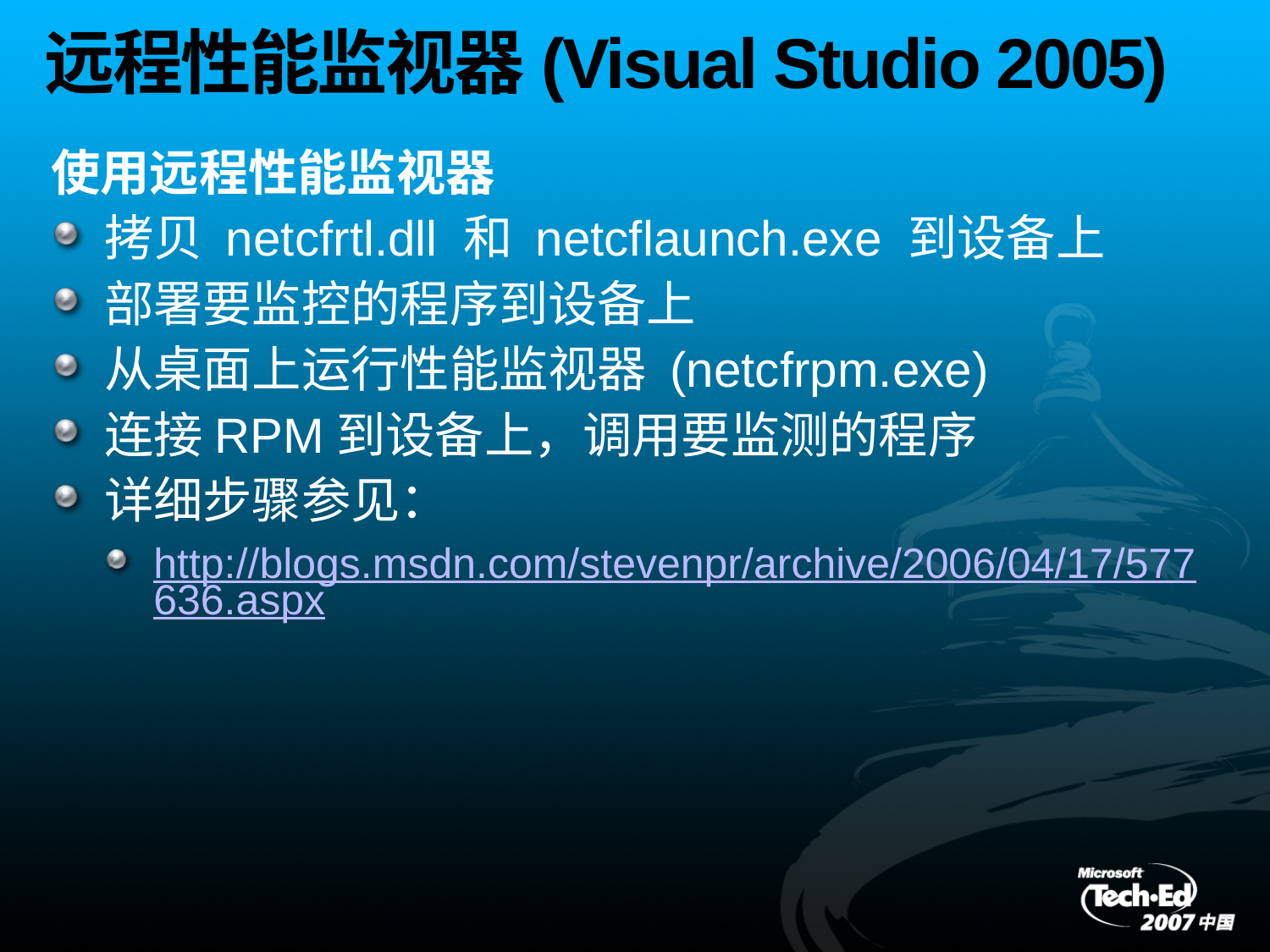

# 远程性能监视器(Visual Studio 2005)
使用远程性能监视器
拷贝 netcfrtl.dll 和 netcflaunch.exe 到设备上
部署要监控的程序到设备上
从桌面上运行性能监视器 (netcfrpm.exe)
连接RPM到设备上，调用要监测的程序
详细步骤参见：
http://blogs.msdn.com/stevenpr/archive/2006/04/17/577636.aspx